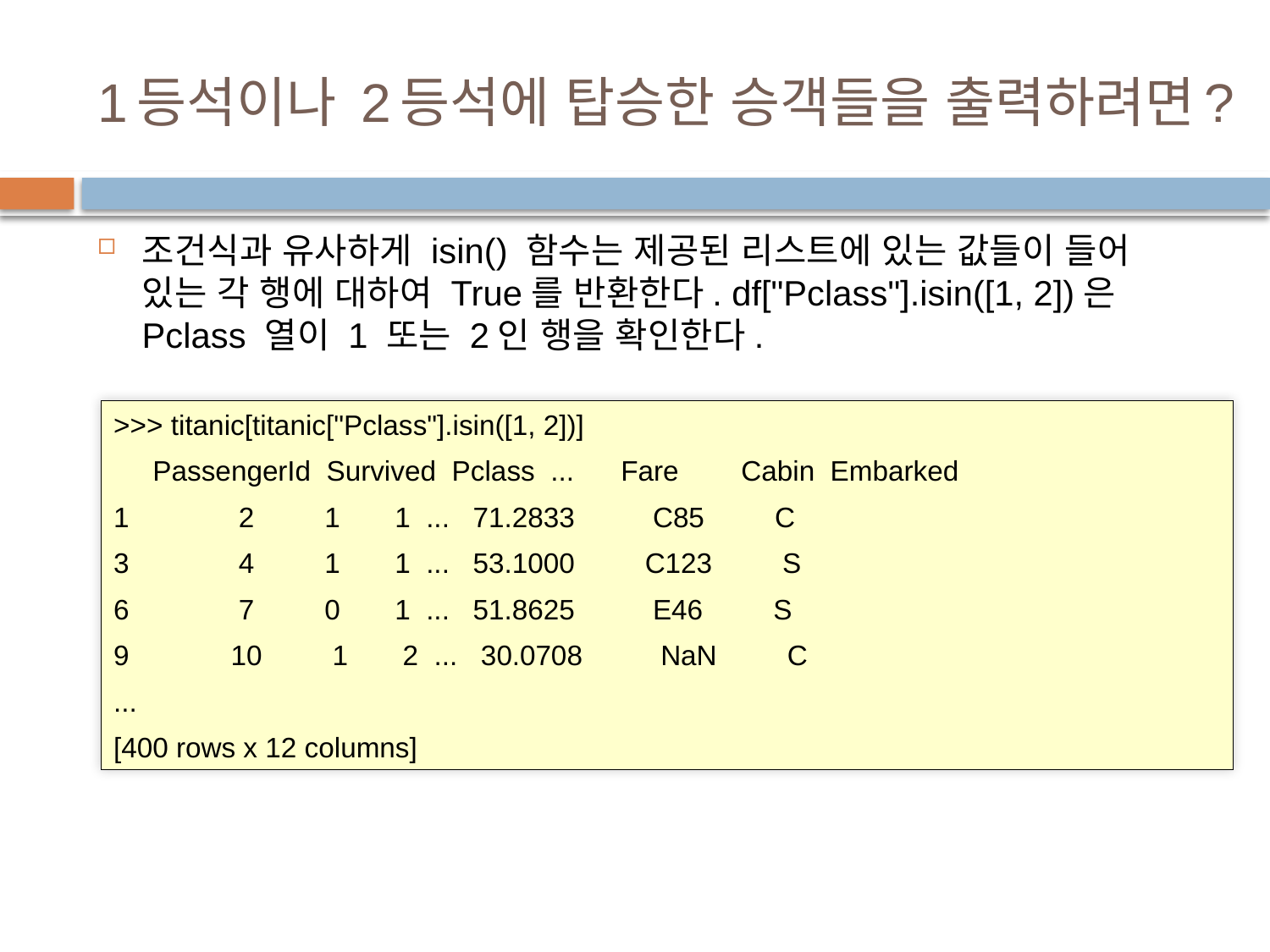

# 1등석이나 2등석에 탑승한 승객들을 출력하려면?
조건식과 유사하게 isin() 함수는 제공된 리스트에 있는 값들이 들어 있는 각 행에 대하여 True를 반환한다. df["Pclass"].isin([1, 2])은 Pclass 열이 1 또는 2인 행을 확인한다.

>>> titanic[titanic["Pclass"].isin([1, 2])]
     PassengerId  Survived  Pclass  ...      Fare        Cabin  Embarked
1              2         1       1  ...   71.2833          C85         C
3              4         1       1  ...   53.1000         C123         S
6              7         0       1  ...   51.8625          E46         S
9             10         1       2  ...   30.0708          NaN         C
...
[400 rows x 12 columns]